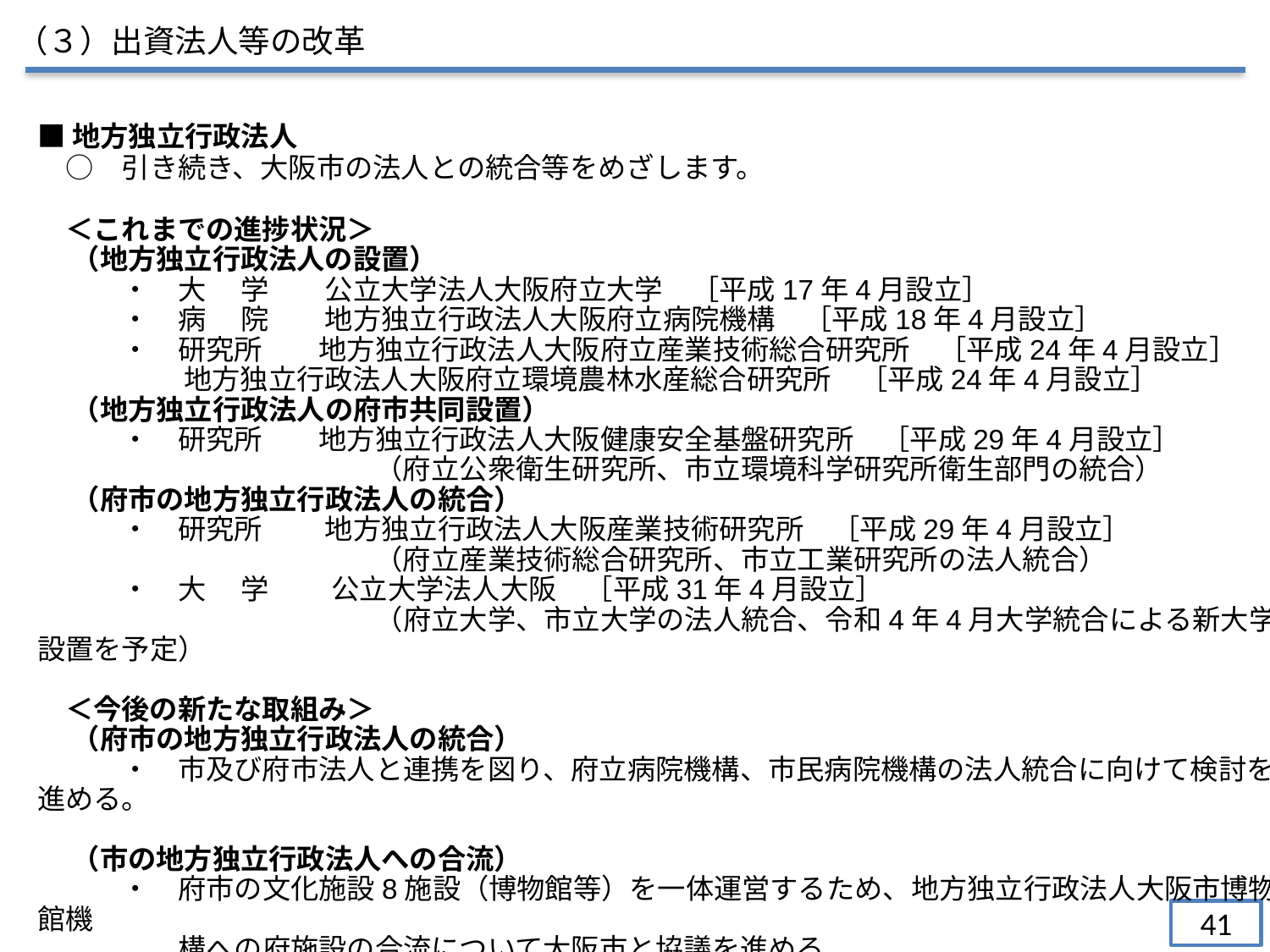

（３）出資法人等の改革
■地方独立行政法人
　○　引き続き、大阪市の法人との統合等をめざします。

　＜これまでの進捗状況＞
　 （地方独立行政法人の設置）
　　　・　大　 学　　公立大学法人大阪府立大学　［平成17年4月設立］
　　　・　病 　院　　地方独立行政法人大阪府立病院機構　［平成18年4月設立］
　　　・　研究所　　地方独立行政法人大阪府立産業技術総合研究所　［平成24年4月設立］
                      地方独立行政法人大阪府立環境農林水産総合研究所　［平成24年4月設立］
　 （地方独立行政法人の府市共同設置）
　　　・　研究所　　地方独立行政法人大阪健康安全基盤研究所　［平成29年4月設立］
　　　　　　　　　　　　（府立公衆衛生研究所、市立環境科学研究所衛生部門の統合）
　 （府市の地方独立行政法人の統合）
　　　・　研究所　　 地方独立行政法人大阪産業技術研究所　［平成29年4月設立］
　　　　　　　　　　　　（府立産業技術総合研究所、市立工業研究所の法人統合）
　　　・　大　 学　　 公立大学法人大阪　［平成31年4月設立］
　　　　　　　　　　　　（府立大学、市立大学の法人統合、令和4年4月大学統合による新大学設置を予定）

　＜今後の新たな取組み＞
　 （府市の地方独立行政法人の統合）
　　　・　市及び府市法人と連携を図り、府立病院機構、市民病院機構の法人統合に向けて検討を進める。

　 （市の地方独立行政法人への合流）
　　　・　府市の文化施設8施設（博物館等）を一体運営するため、地方独立行政法人大阪市博物館機
　　　　　構への府施設の合流について大阪市と協議を進める。
|  |
| --- |
41